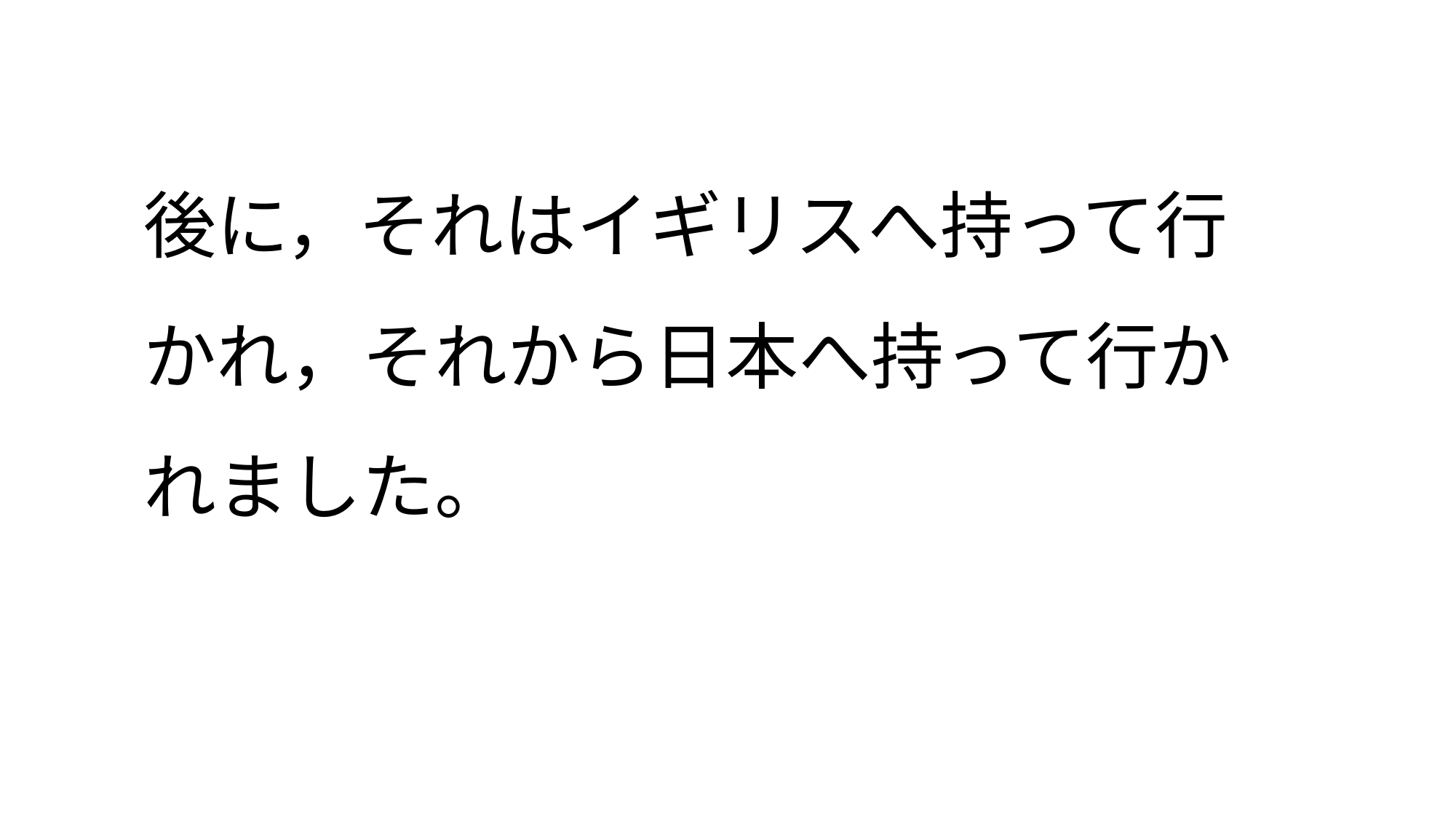

後に，それはイギリスへ持って行かれ，それから日本へ持って行かれました。